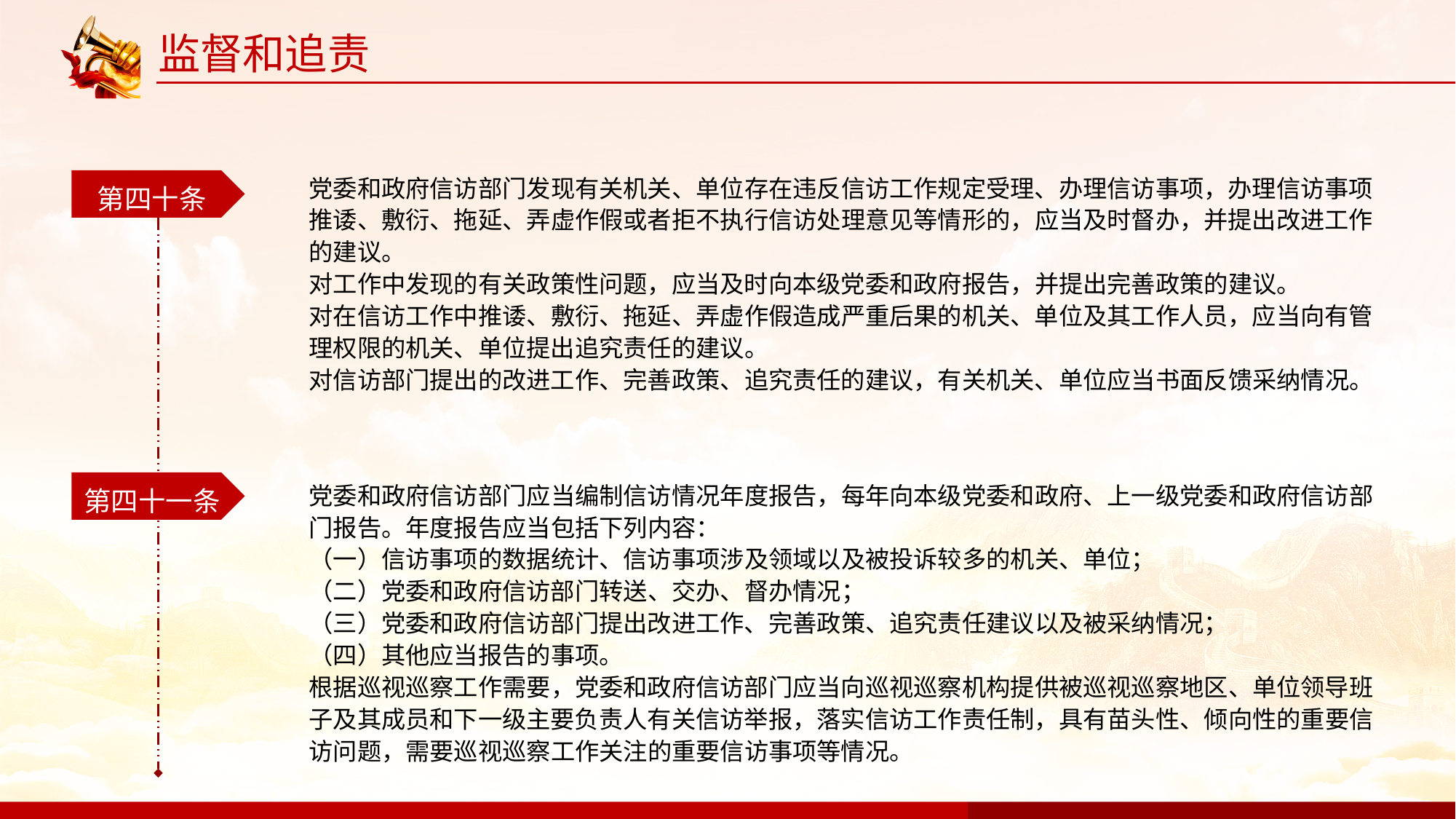

监督和追责
第四十条

党委和政府信访部门发现有关机关、单位存在违反信访工作规定受理、办理信访事项，办理信访事项推诿、敷衍、拖延、弄虚作假或者拒不执行信访处理意见等情形的，应当及时督办，并提出改进工作的建议。
对工作中发现的有关政策性问题，应当及时向本级党委和政府报告，并提出完善政策的建议。
对在信访工作中推诿、敷衍、拖延、弄虚作假造成严重后果的机关、单位及其工作人员，应当向有管理权限的机关、单位提出追究责任的建议。
对信访部门提出的改进工作、完善政策、追究责任的建议，有关机关、单位应当书面反馈采纳情况。

第四十一条

党委和政府信访部门应当编制信访情况年度报告，每年向本级党委和政府、上一级党委和政府信访部门报告。年度报告应当包括下列内容：
（一）信访事项的数据统计、信访事项涉及领域以及被投诉较多的机关、单位；
（二）党委和政府信访部门转送、交办、督办情况；
（三）党委和政府信访部门提出改进工作、完善政策、追究责任建议以及被采纳情况；
（四）其他应当报告的事项。
根据巡视巡察工作需要，党委和政府信访部门应当向巡视巡察机构提供被巡视巡察地区、单位领导班子及其成员和下一级主要负责人有关信访举报，落实信访工作责任制，具有苗头性、倾向性的重要信访问题，需要巡视巡察工作关注的重要信访事项等情况。